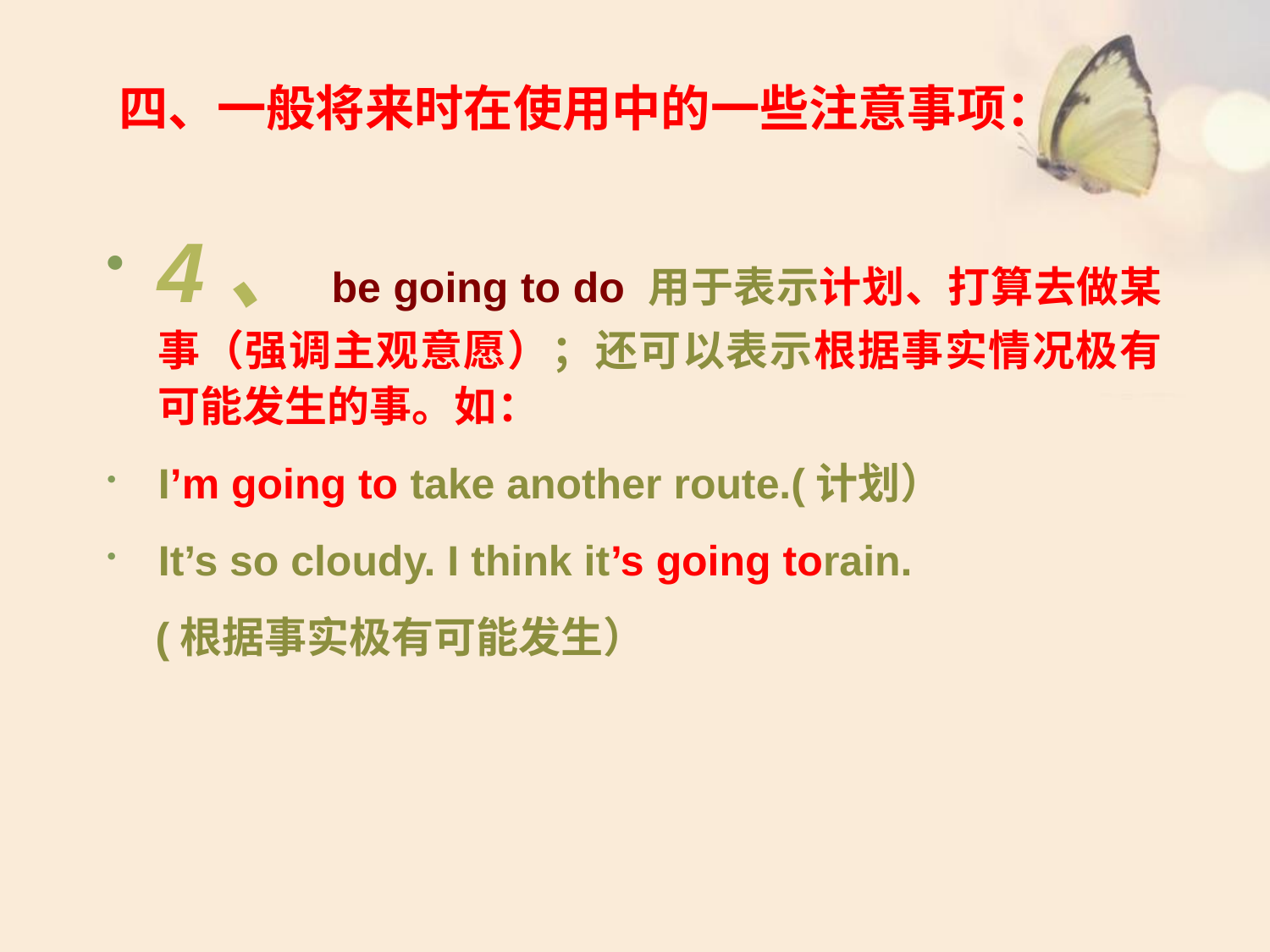

# 四、一般将来时在使用中的一些注意事项：
4、be going to do 用于表示计划、打算去做某事（强调主观意愿）；还可以表示根据事实情况极有可能发生的事。如：
I’m going to take another route.(计划）
It’s so cloudy. I think it’s going torain.
    (根据事实极有可能发生）